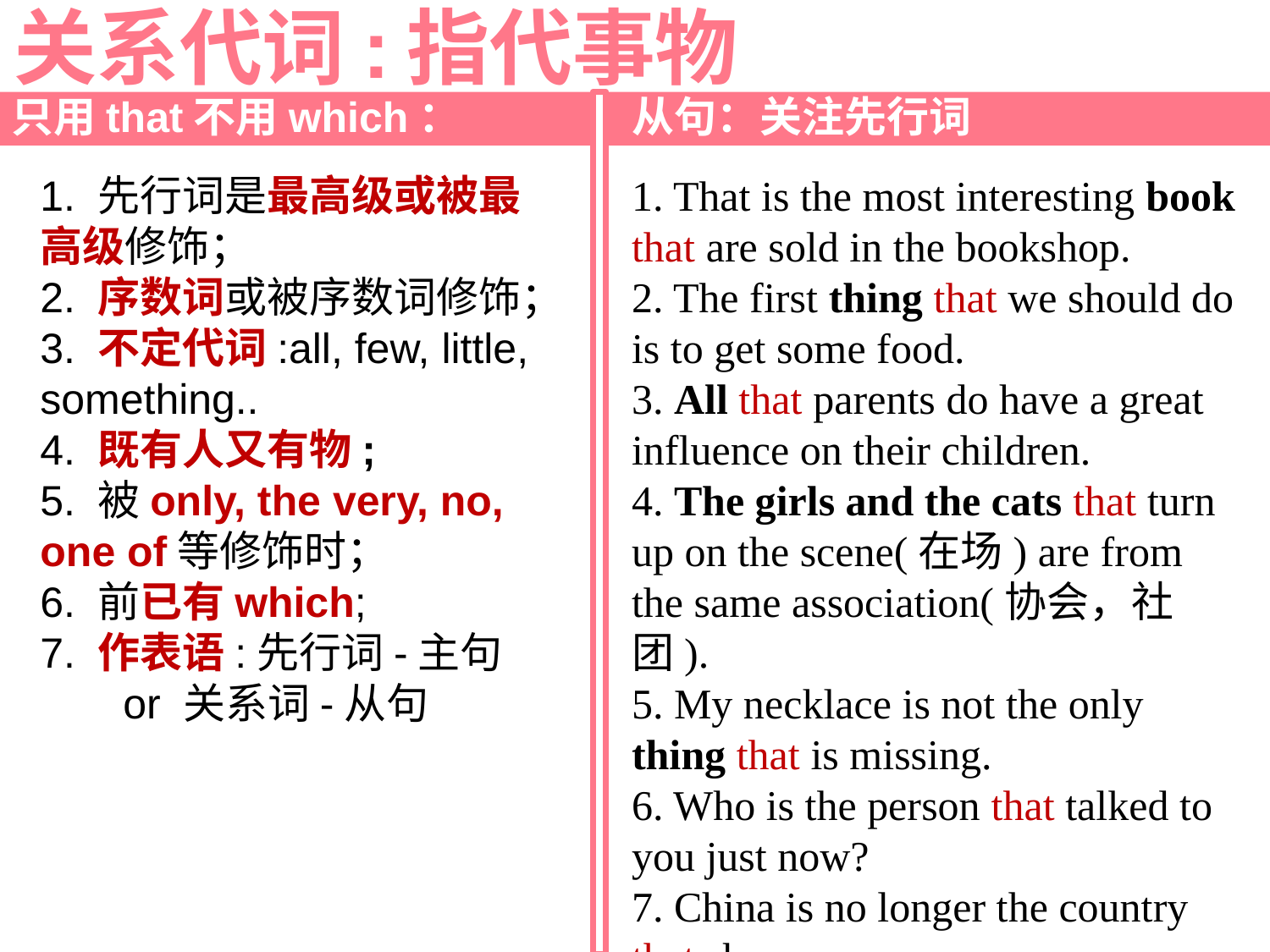

# 关系代词:指代事物
只用that不用which：                  从句：关注先行词
1. 先行词是最高级或被最高级修饰；
2. 序数词或被序数词修饰；
3. 不定代词:all, few, little, something..
4. 既有人又有物;
5. 被only, the very, no, one of等修饰时；
6. 前已有which;
7. 作表语:先行词-主句
       or 关系词-从句
1. That is the most interesting book that are sold in the bookshop.
2. The first thing that we should do is to get some food.
3. All that parents do have a great influence on their children.
4. The girls and the cats that turn up on the scene(在场) are from the same association(协会，社团).
5. My necklace is not the only thing that is missing.
6. Who is the person that talked to you just now?
7. China is no longer the country that she was.